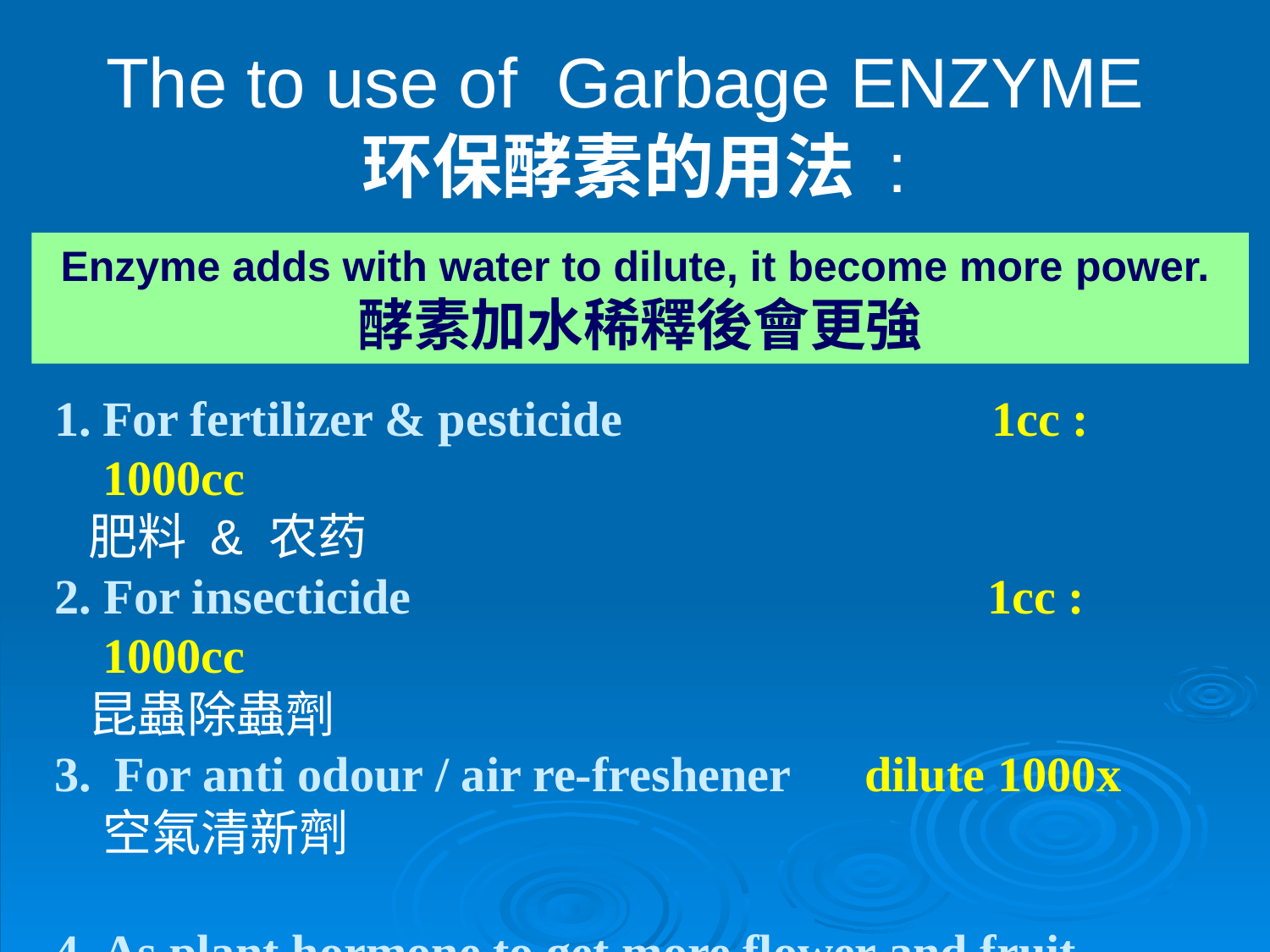

# The to use of  Garbage ENZYME 环保酵素的用法 :
Enzyme adds with water to dilute, it become more power.酵素加水稀釋後會更強
For fertilizer & pesticide 			1cc : 1000cc
  肥料 & 农药
2. For insecticide 	 			          1cc : 1000cc
  昆蟲除蟲劑
 For anti odour / air re-freshener   	dilute 1000x      空氣清新劑
As plant hormone to get more flower and fruit
    種植、栽培花草、水果                                 dilute 500x